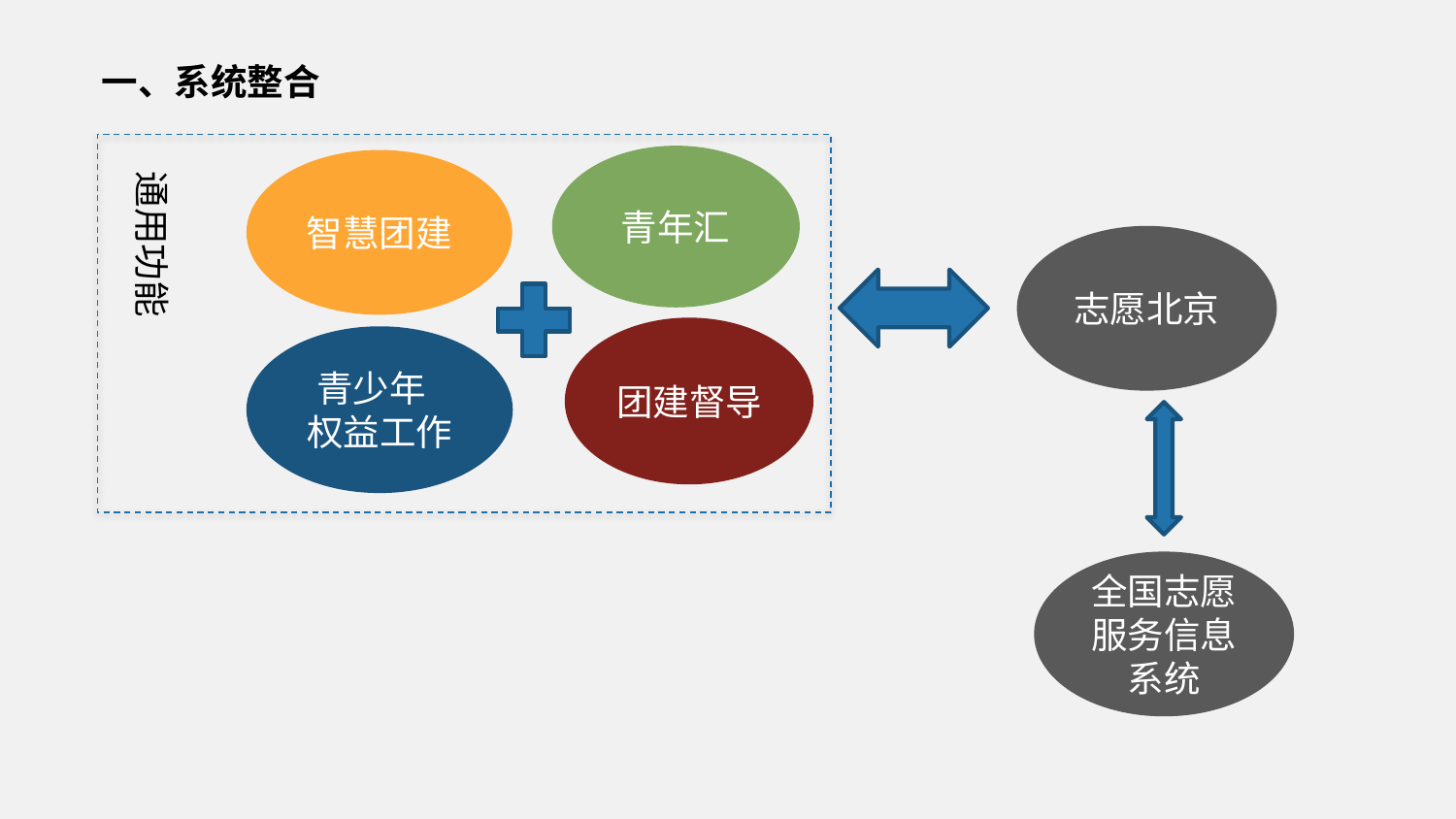

一、系统整合

青年汇
智慧团建
通用功能
志愿北京

团建督导
青少年   权益工作

全国志愿服务信息系统